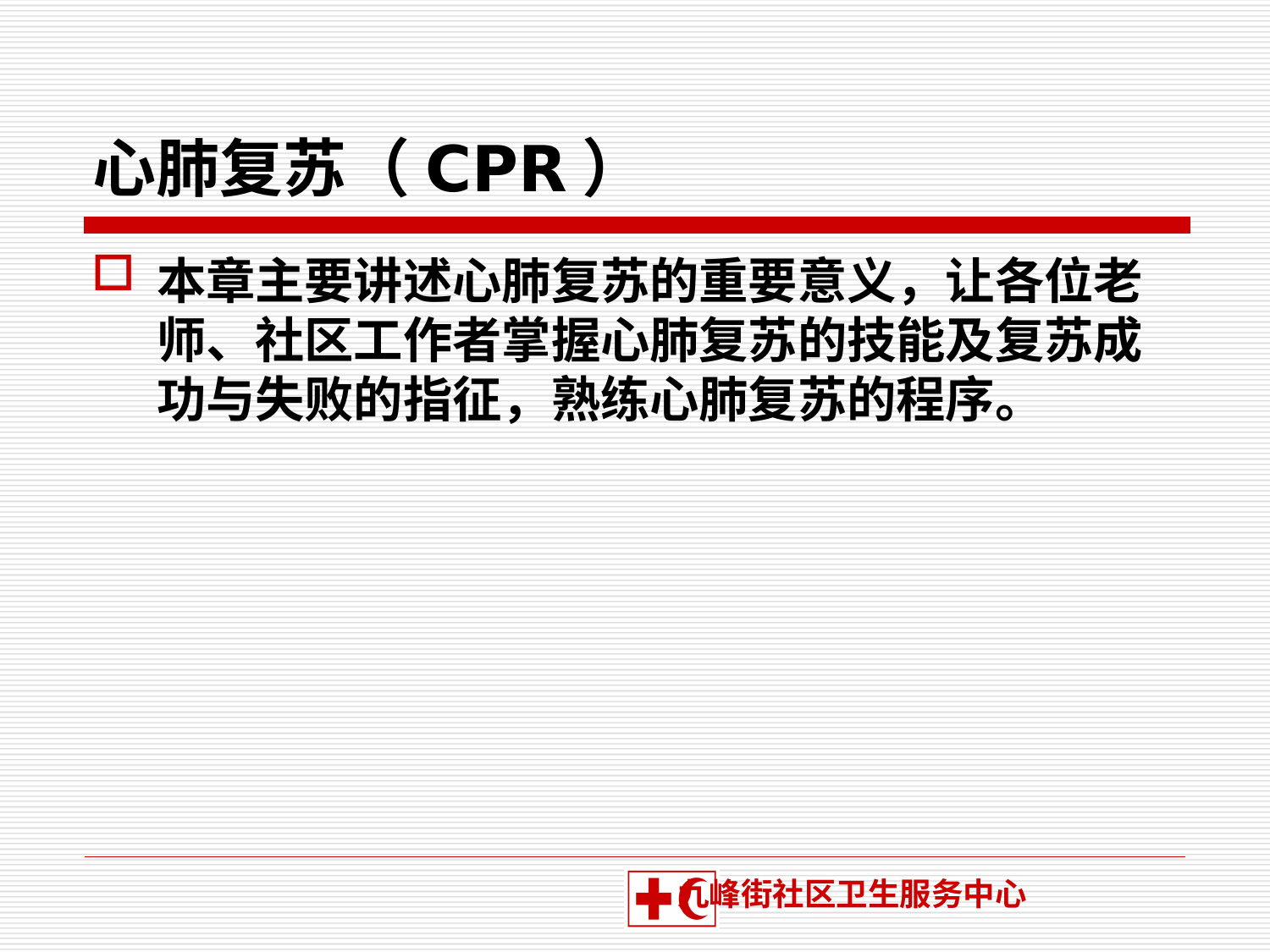

# 心肺复苏（CPR）
本章主要讲述心肺复苏的重要意义，让各位老师、社区工作者掌握心肺复苏的技能及复苏成功与失败的指征，熟练心肺复苏的程序。
九峰街社区卫生服务中心